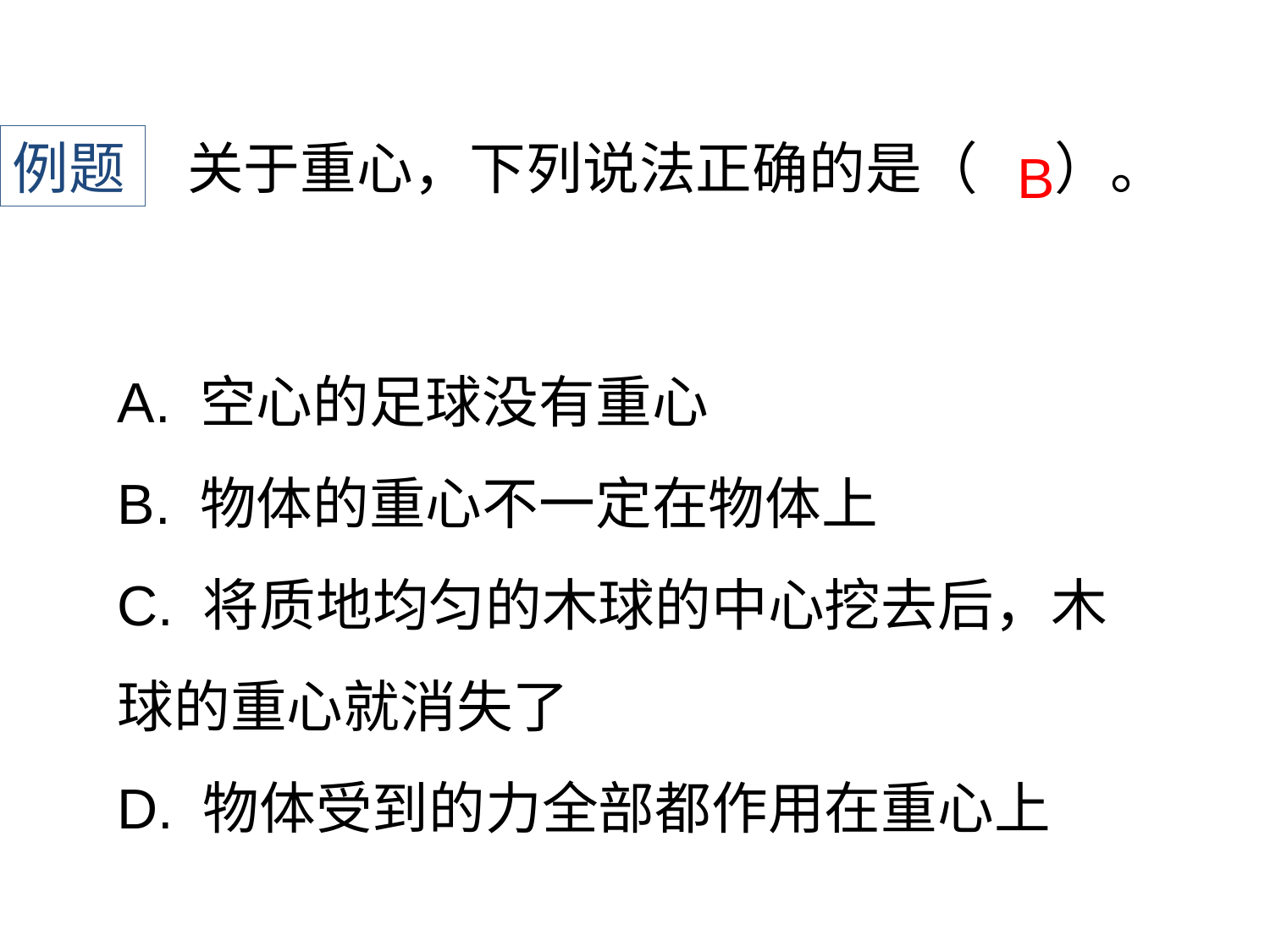

例题
关于重心，下列说法正确的是（      ）。
B
A. 空心的足球没有重心
B. 物体的重心不一定在物体上
C. 将质地均匀的木球的中心挖去后，木球的重心就消失了
D. 物体受到的力全部都作用在重心上